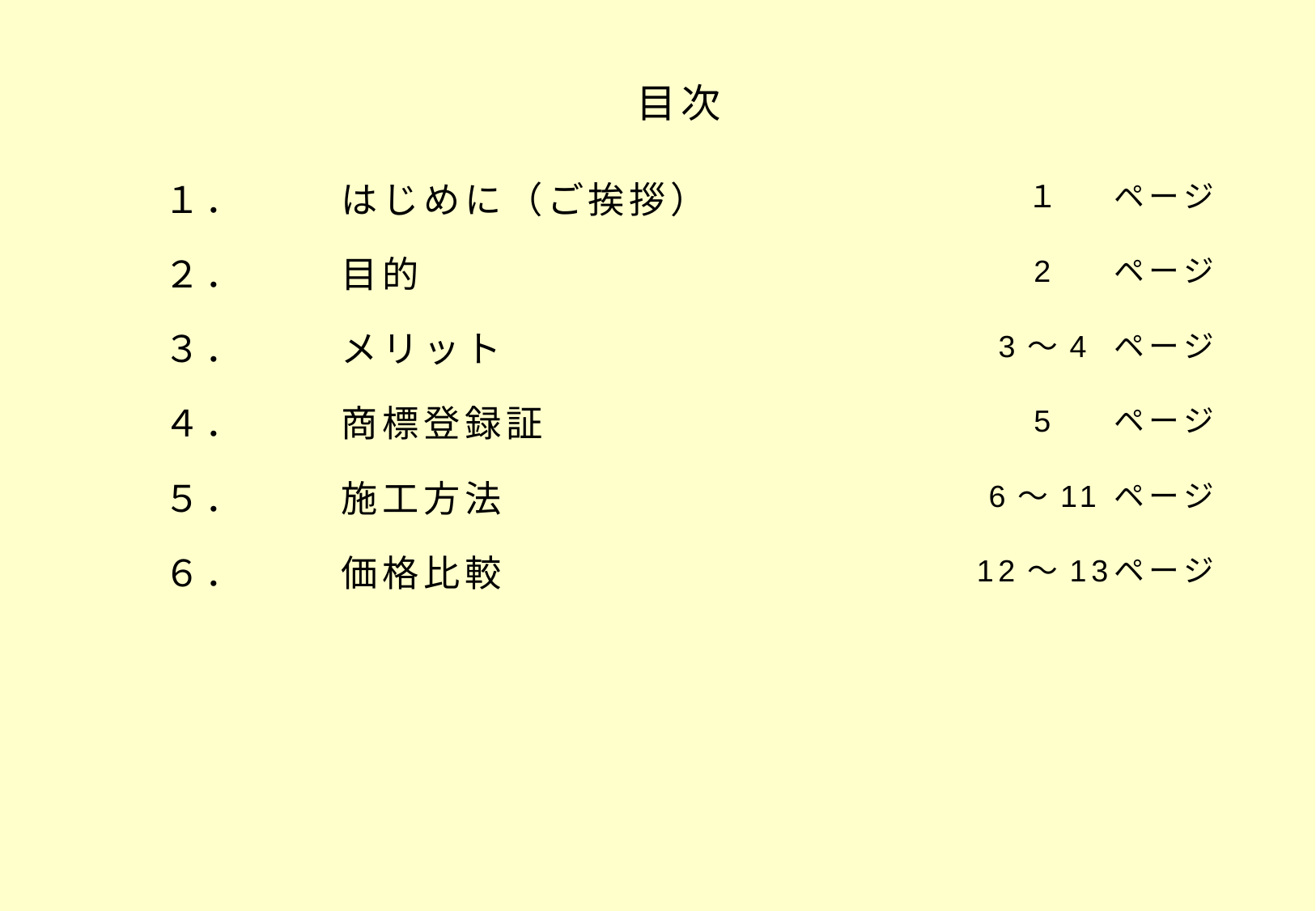

目次
１．　　 はじめに（ご挨拶）
２．　　 目的
３．　　 メリット
４．　　 商標登録証
５．　　 施工方法
６．　　 価格比較
１
2
3～4
5
6～11
12～13
ページ
ページ
ページ
ページ
ページ
ページ